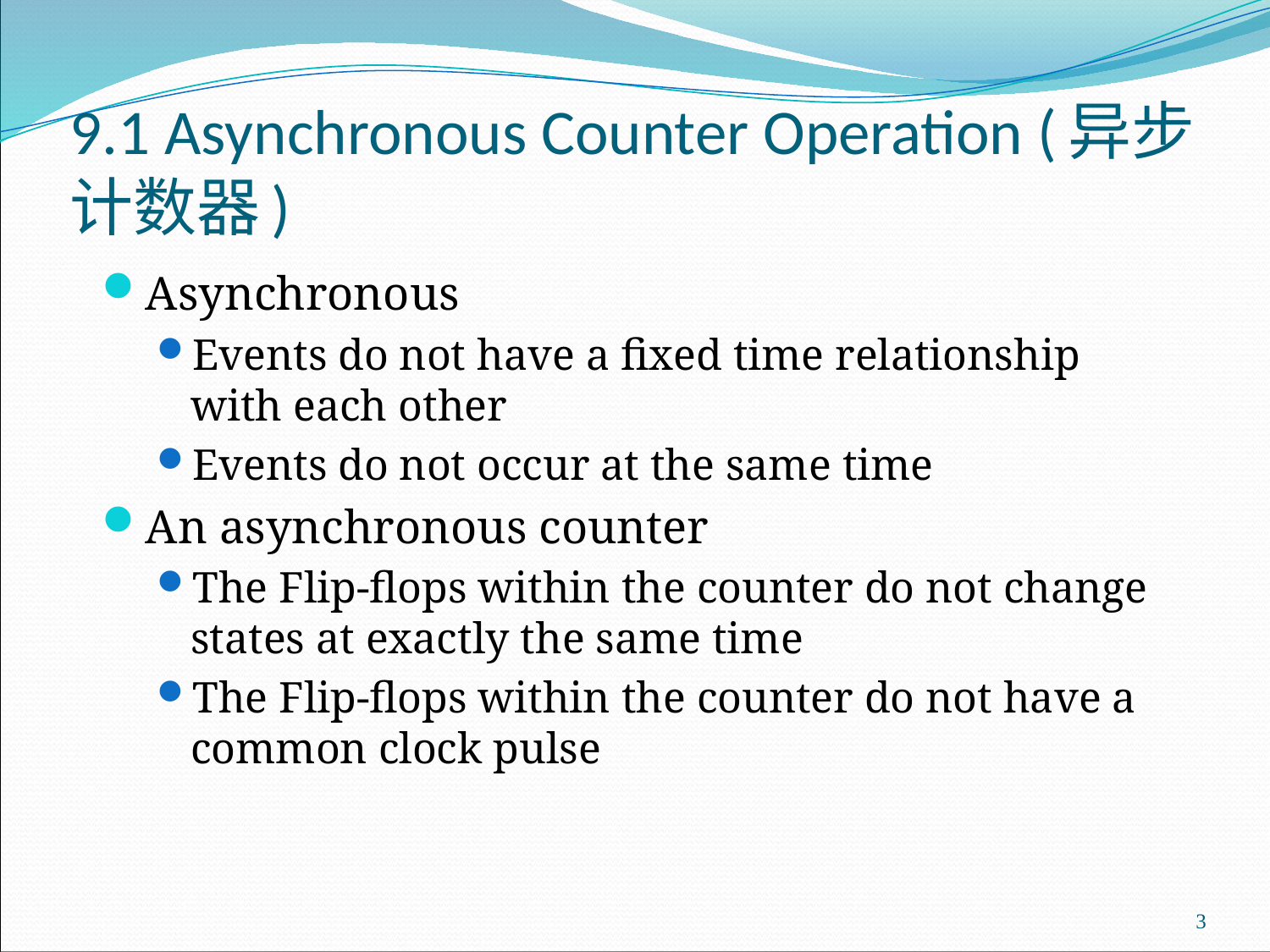

# 9.1 Asynchronous Counter Operation (异步计数器)
Asynchronous
Events do not have a fixed time relationship with each other
Events do not occur at the same time
An asynchronous counter
The Flip-flops within the counter do not change states at exactly the same time
The Flip-flops within the counter do not have a common clock pulse
3